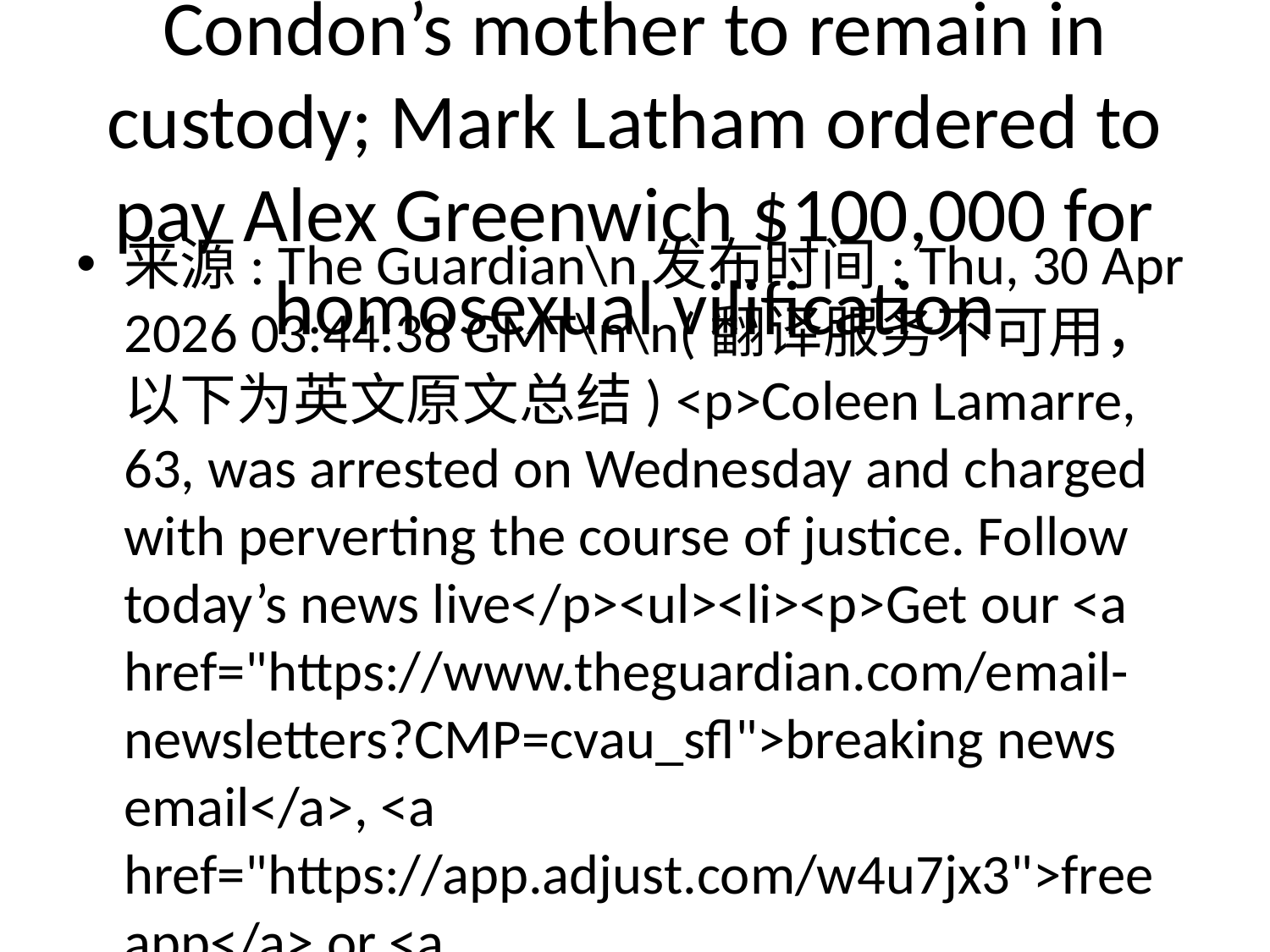

# Australia news live: Beau Lamarre-Condon’s mother to remain in custody; Mark Latham ordered to pay Alex Greenwich $100,000 for homosexual vilification
来源: The Guardian\n发布时间: Thu, 30 Apr 2026 03:44:38 GMT\n\n(翻译服务不可用，以下为英文原文总结) <p>Coleen Lamarre, 63, was arrested on Wednesday and charged with perverting the course of justice. Follow today’s news live</p><ul><li><p>Get our <a href="https://www.theguardian.com/email-newsletters?CMP=cvau_sfl">breaking news email</a>, <a href="https://app.adjust.com/w4u7jx3">free app</a> or <a href="https://www.theguardian.com/australia-news/series/full-story?CMP=cvau_sfl">daily news podcast</a></p></li></ul><p><strong>Chalmers understands calls for gas export tax, but says government focused on getting fuel for Australians</strong></p><p>Chalmers said he understands calls to tax gas exports, but maintained the government was set on securing international supply arrangements during the ongoing fuel crisis. He told ABC News:</p><p>I understand that there is a constituency in the Australian community to go further … But there are also, as the prime minister said, really good reasons to prioritise these international supply arrangements particularly during this oil shock.</p><p>All of us have been prioritising getting fuel for Australia and for Australians to keep the economy ticking over and that’s why there are good reasons for the comments that the prime minister made yesterday.</p><p>We’ve been very upfront with people and said when we think about the intergenerational unfairness in the budget, in our economy, in our society more broadly, a couple of the drivers of that are in housing, are in the tax system.</p> <a href="https://www.theguardian.com/australia-news/live/2026/apr/30/fuel-crisis-cost-of-living-penny-wong-royal-commission-antisemitism-virginia-bell-jim-chalmers-inflation-budget-anthony-albanese-angus-taylor-ntwnfb">Continue reading...</a>\n原文链接: https://www.theguardian.com/australia-news/live/2026/apr/30/fuel-crisis-cost-of-living-penny-wong-royal-commission-antisemitism-virginia-bell-jim-chalmers-inflation-budget-anthony-albanese-angus-taylor-ntwnfb